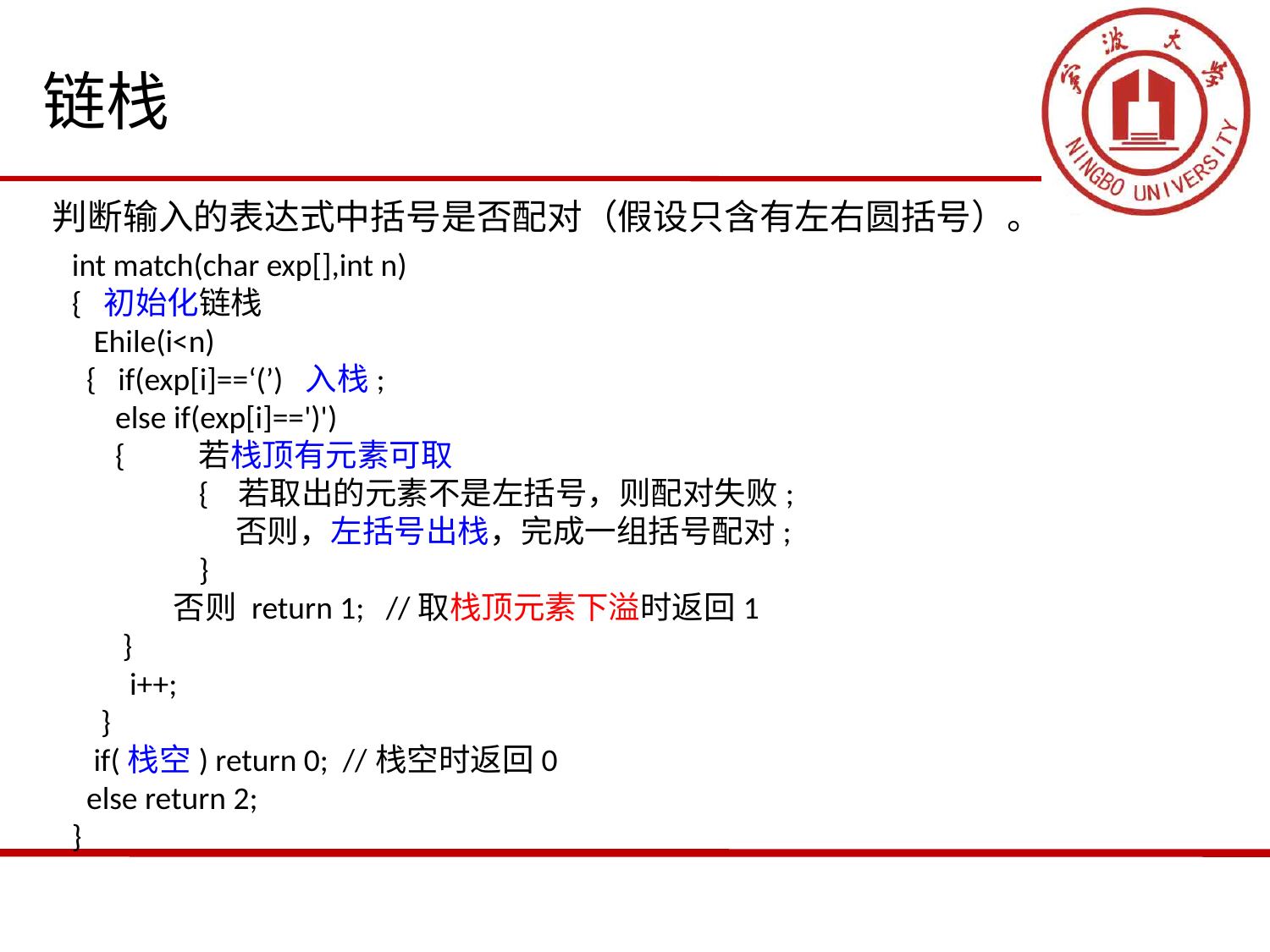

# 链栈
判断输入的表达式中括号是否配对（假设只含有左右圆括号）。
int match(char exp[],int n)
{  初始化链栈
   Ehile(i<n)
  {   if(exp[i]==‘(’)  入栈;
      else if(exp[i]==')')
      { 	若栈顶有元素可取
	{   若取出的元素不是左括号，则配对失败;
	    否则，左括号出栈，完成一组括号配对;
	}
             否则 return 1;   //取栈顶元素下溢时返回1
       }
        i++;
    }
   if(栈空) return 0;  //栈空时返回0
  else return 2;
}